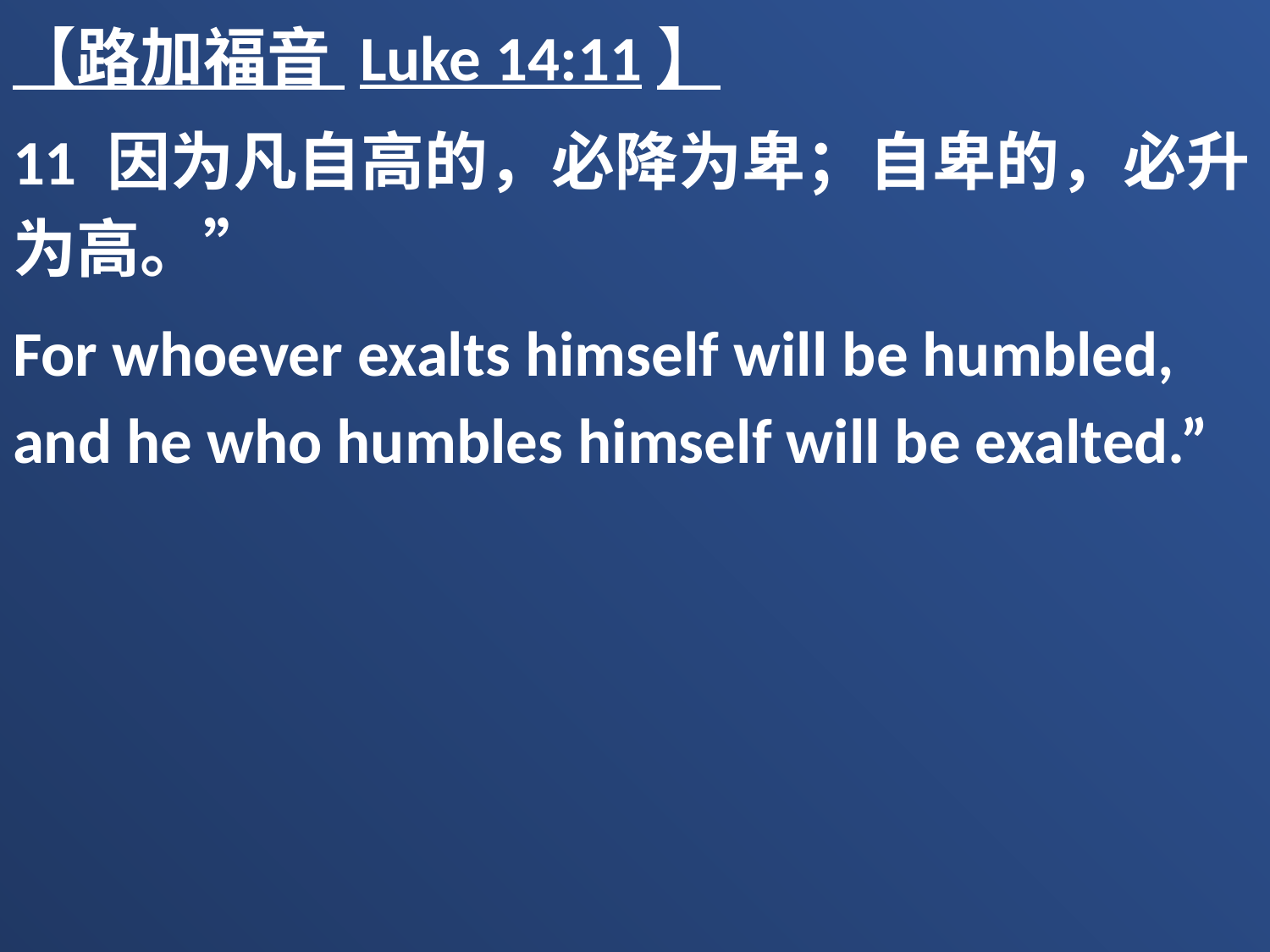

【路加福音 Luke 14:11】
11 因为凡自高的，必降为卑；自卑的，必升为高。”
For whoever exalts himself will be humbled, and he who humbles himself will be exalted.”